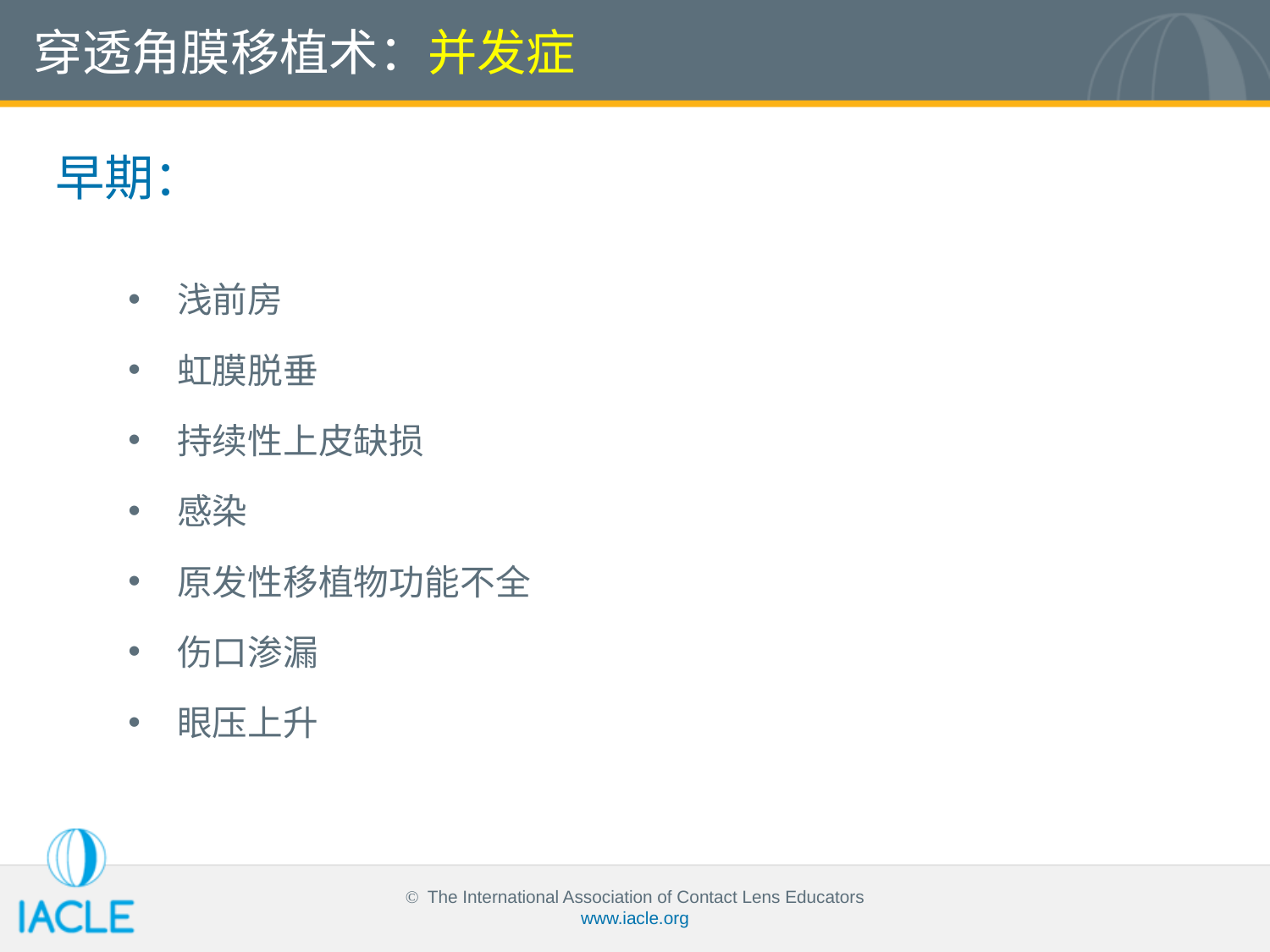

穿透角膜移植术：并发症
早期：
浅前房
虹膜脱垂
持续性上皮缺损
感染
原发性移植物功能不全
伤口渗漏
眼压上升